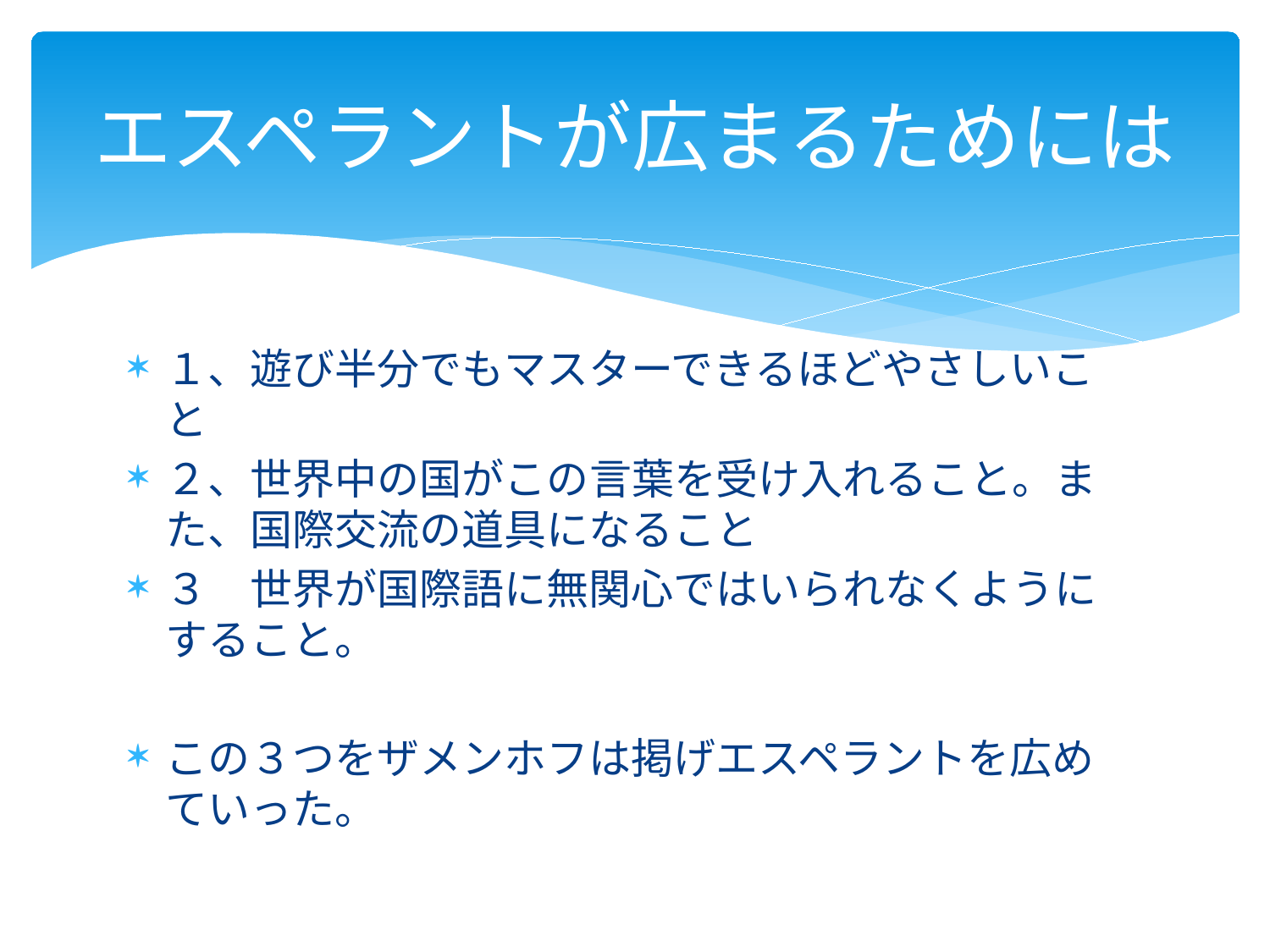

# エスペラントが広まるためには
１、遊び半分でもマスターできるほどやさしいこと
２、世界中の国がこの言葉を受け入れること。また、国際交流の道具になること
３　世界が国際語に無関心ではいられなくようにすること。

この３つをザメンホフは掲げエスペラントを広めていった。